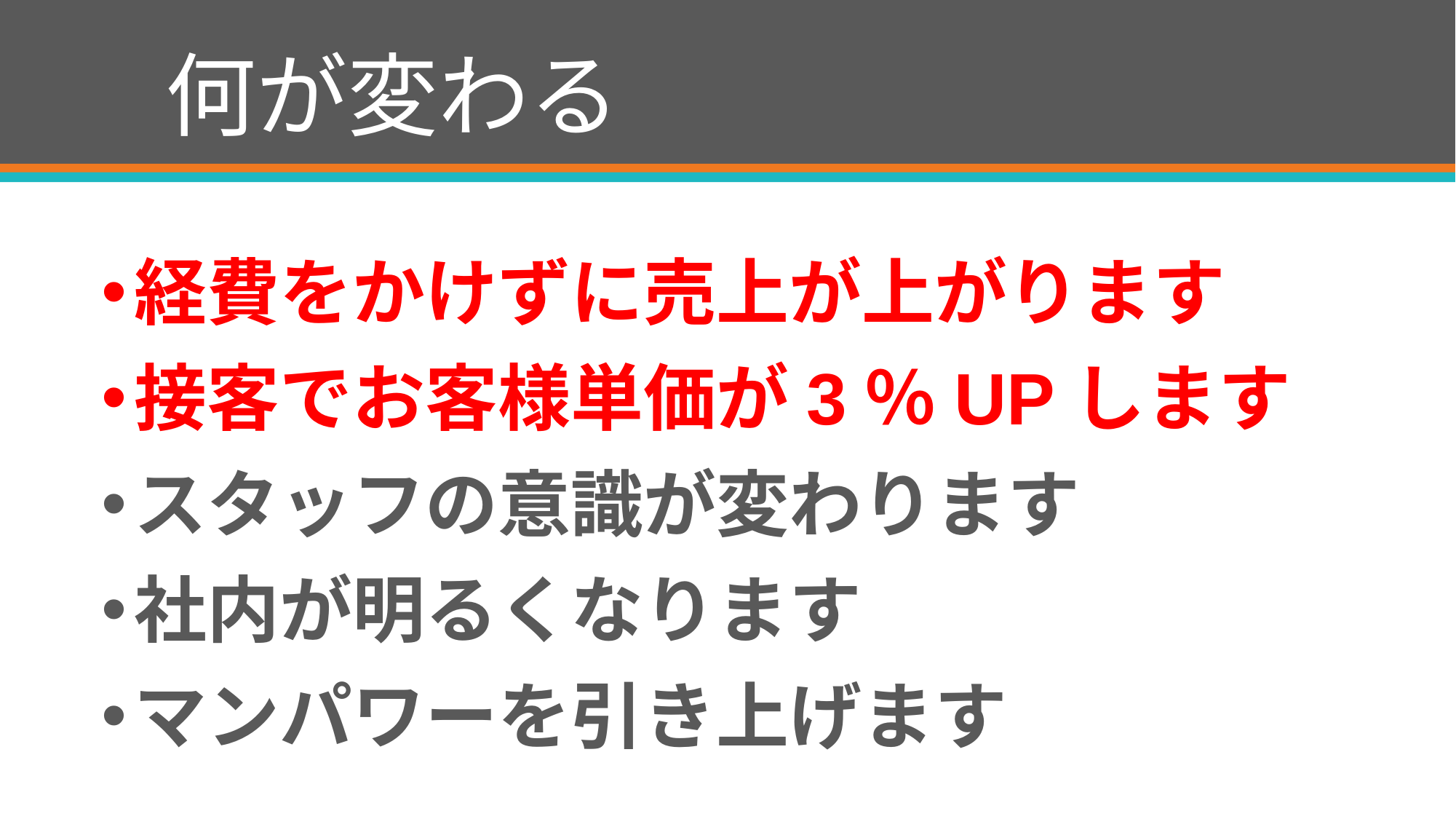

# 何が変わる
経費をかけずに売上が上がります
接客でお客様単価が3％UPします
スタッフの意識が変わります
社内が明るくなります
マンパワーを引き上げます